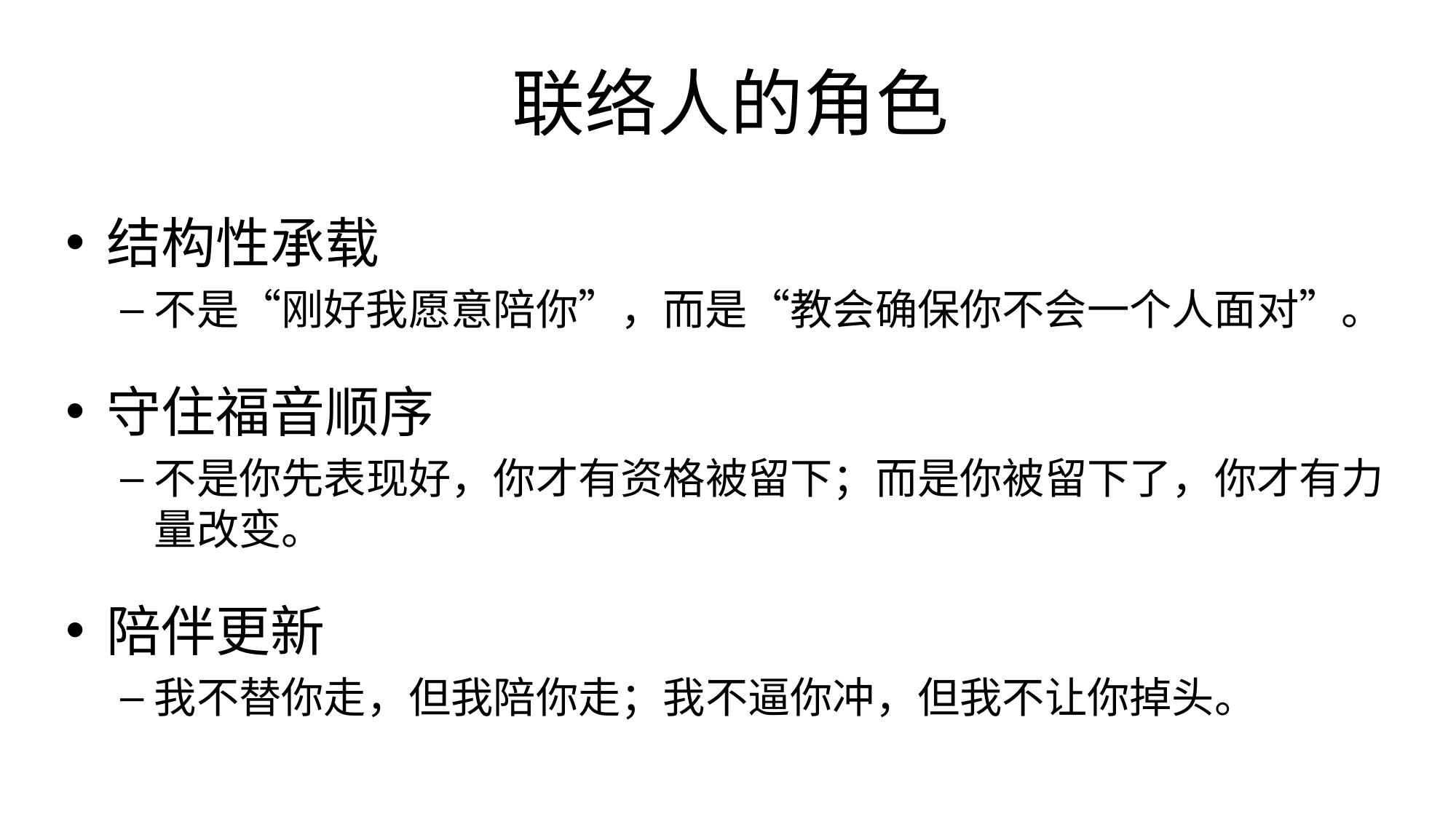

# 联络人的角色
结构性承载
不是“刚好我愿意陪你”，而是“教会确保你不会一个人面对”。
守住福音顺序
不是你先表现好，你才有资格被留下；而是你被留下了，你才有力量改变。
陪伴更新
我不替你走，但我陪你走；我不逼你冲，但我不让你掉头。
33